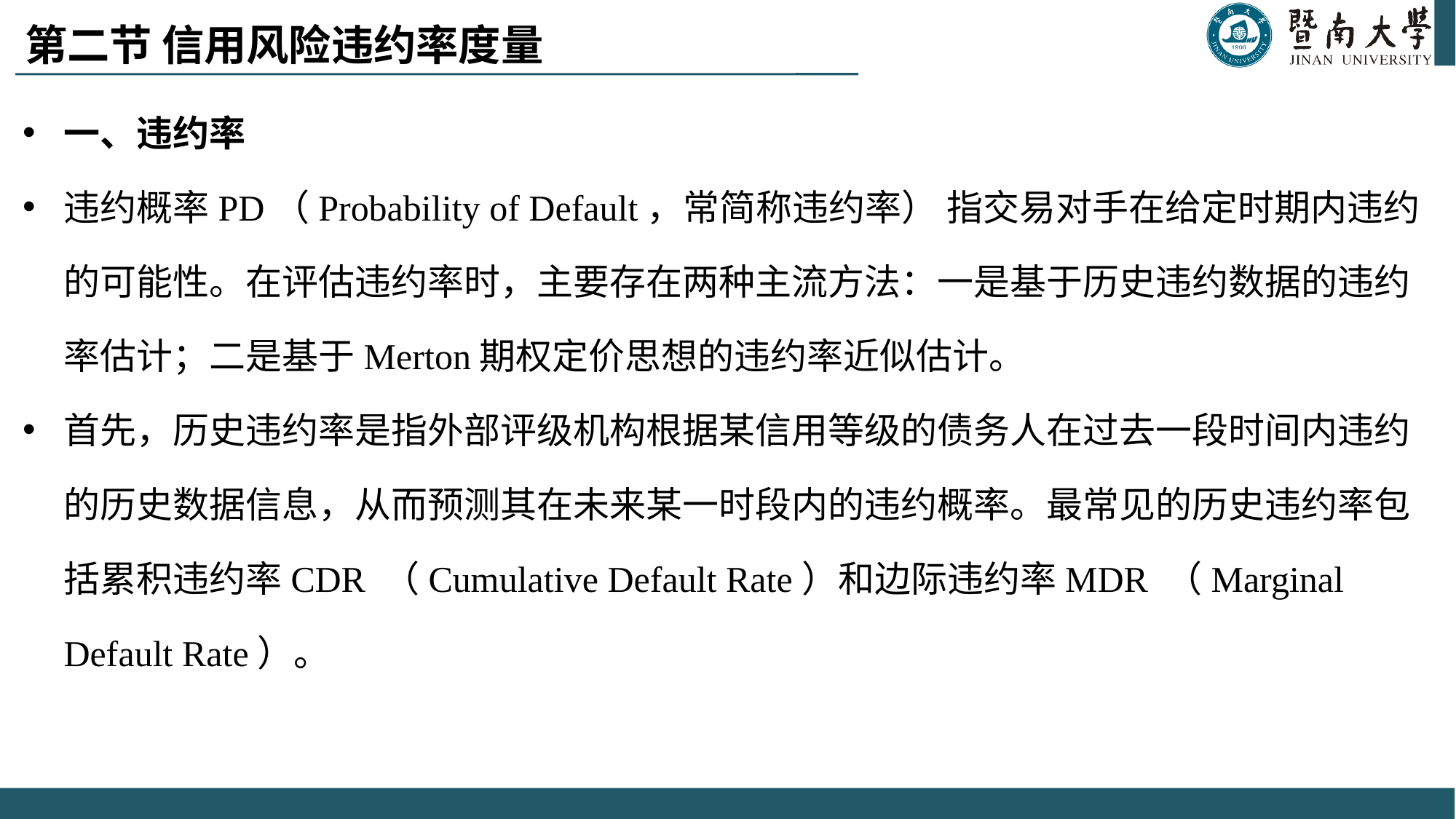

# 第二节 信用风险违约率度量
一、违约率
违约概率PD（Probability of Default，常简称违约率） 指交易对手在给定时期内违约的可能性。在评估违约率时，主要存在两种主流方法：一是基于历史违约数据的违约率估计；二是基于Merton期权定价思想的违约率近似估计。
首先，历史违约率是指外部评级机构根据某信用等级的债务人在过去一段时间内违约的历史数据信息，从而预测其在未来某一时段内的违约概率。最常见的历史违约率包括累积违约率CDR （Cumulative Default Rate）和边际违约率MDR （Marginal Default Rate）。